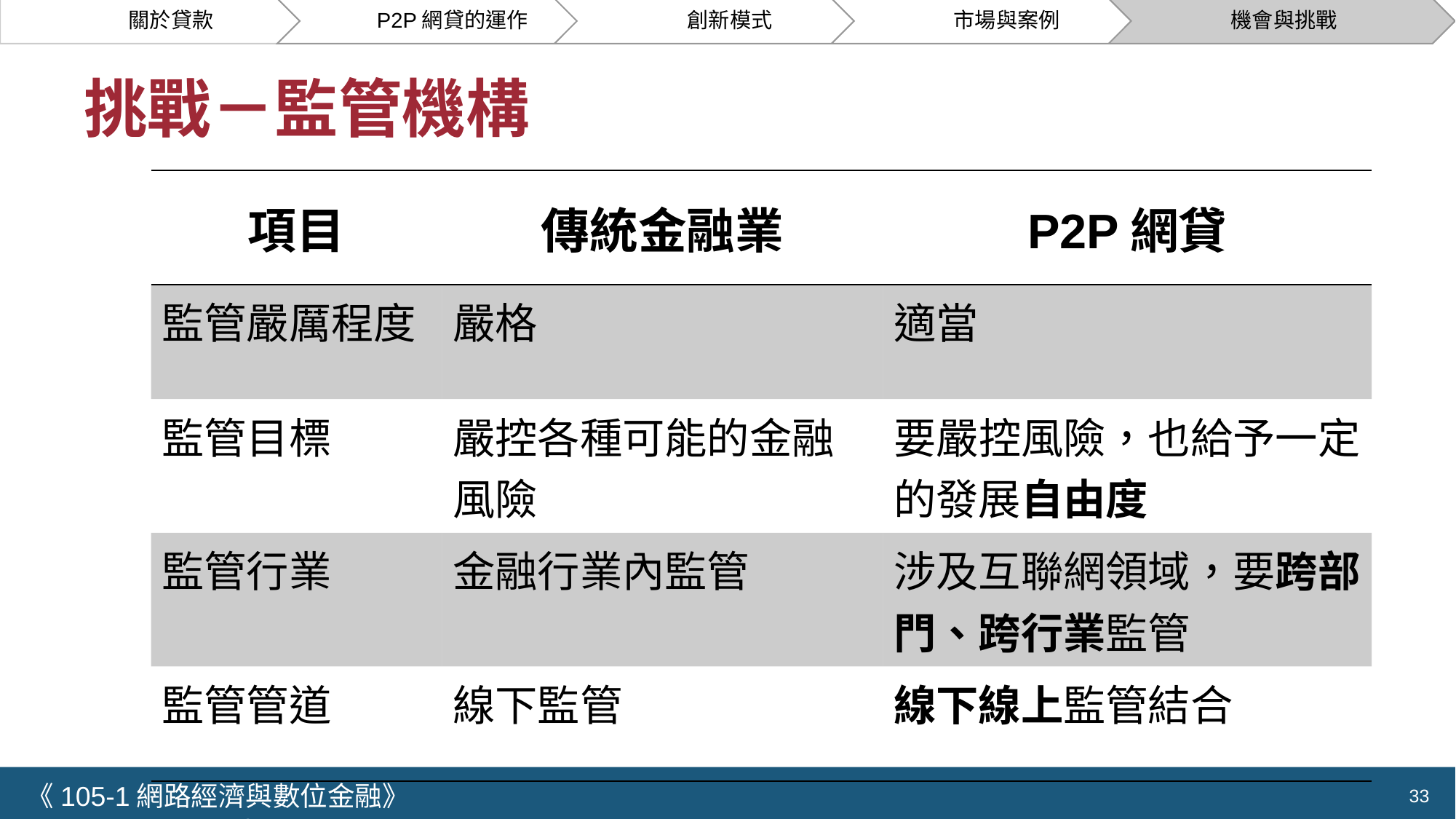

關於貸款
P2P網貸的運作
創新模式
市場與案例
機會與挑戰
# 挑戰－監管機構
| 項目 | 傳統金融業 | P2P網貸 |
| --- | --- | --- |
| 監管嚴厲程度 | 嚴格 | 適當 |
| 監管目標 | 嚴控各種可能的金融風險 | 要嚴控風險，也給予一定的發展自由度 |
| 監管行業 | 金融行業內監管 | 涉及互聯網領域，要跨部門、跨行業監管 |
| 監管管道 | 線下監管 | 線下線上監管結合 |
《105-1網路經濟與數位金融》                                                                                                                                             NCTU.IIM.IEBI Lab
33